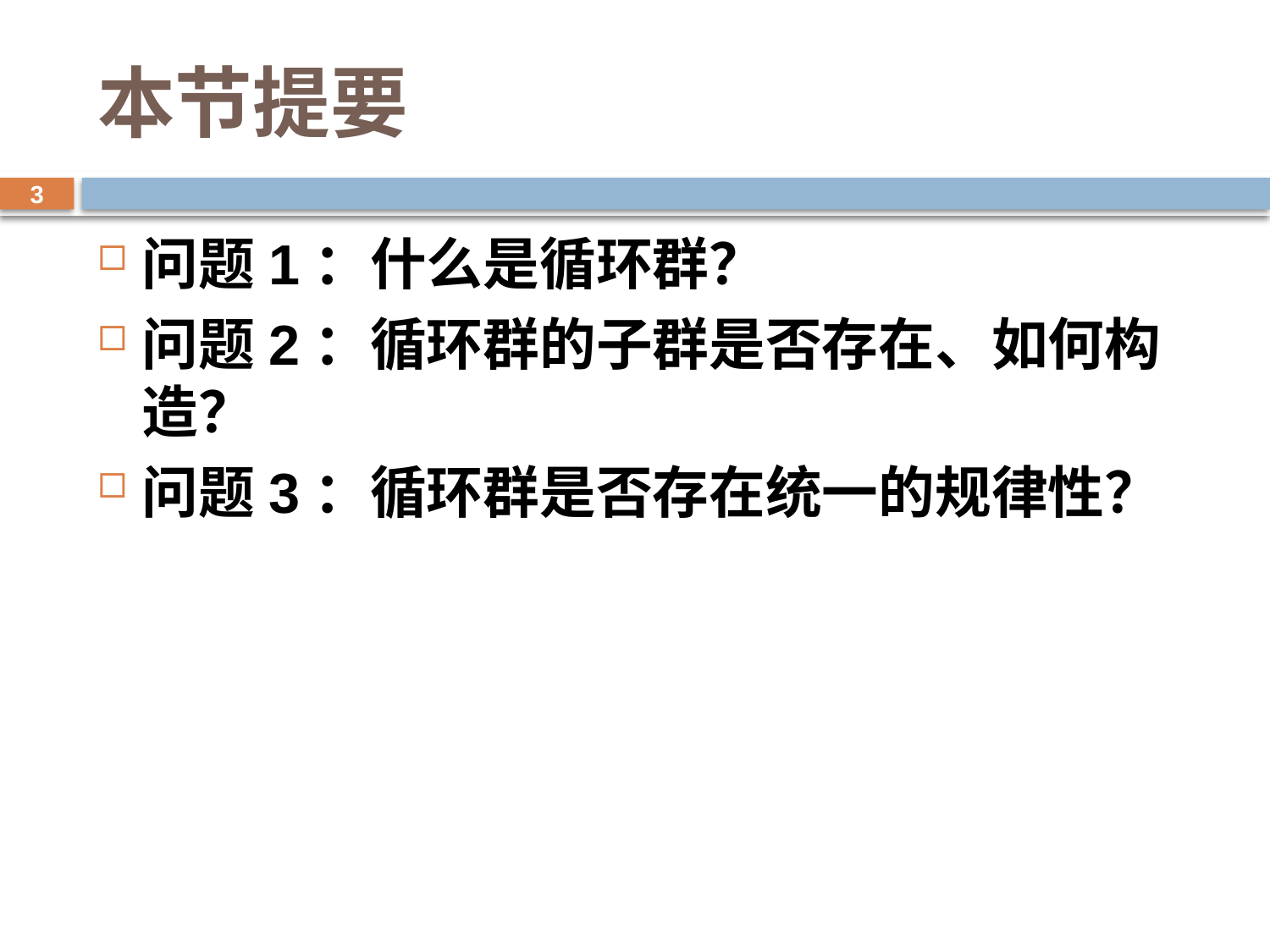

# 本节提要
3
问题1：什么是循环群？
问题2：循环群的子群是否存在、如何构造？
问题3：循环群是否存在统一的规律性？